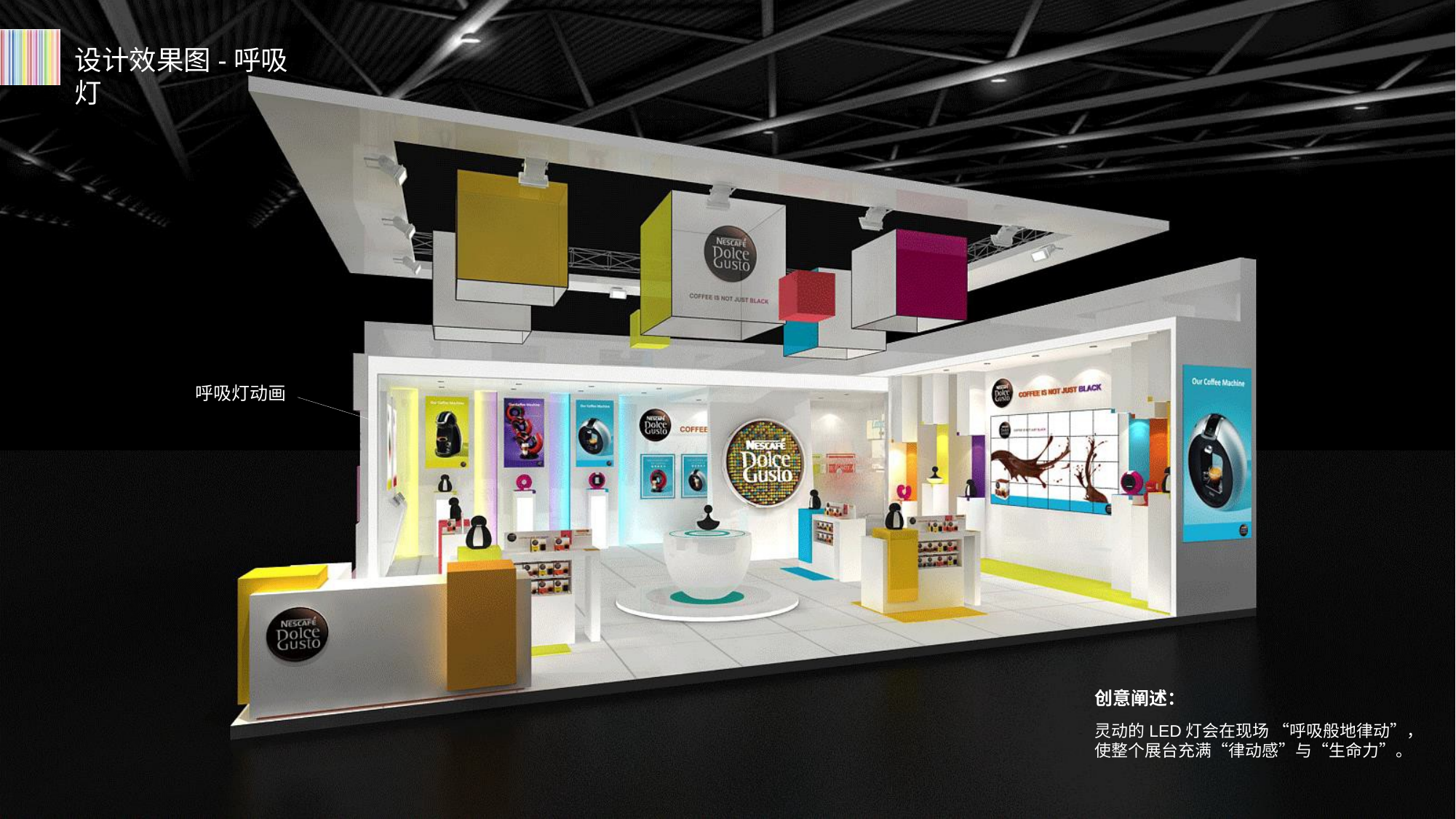

# 设计效果图-呼吸灯
呼吸灯动画

创意阐述：
灵动的LED灯会在现场 “呼吸般地律动”，
使整个展台充满“律动感”与“生命力”。